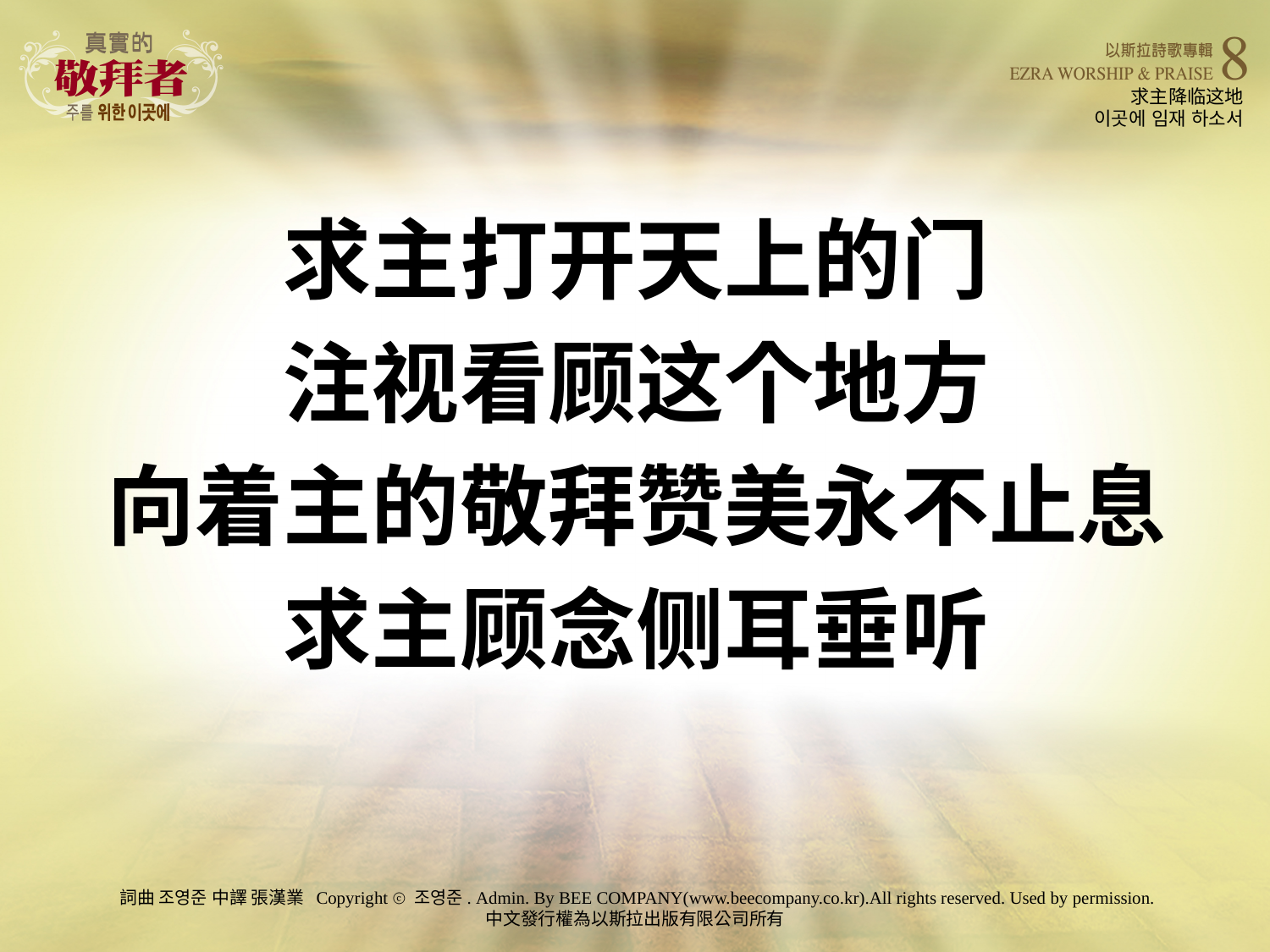

# 求主降临这地 이곳에 임재 하소서
求主打开天上的门
注视看顾这个地方
向着主的敬拜赞美永不止息
求主顾念侧耳垂听
詞曲 조영준 中譯 張漢業  Copyright ⓒ 조영준. Admin. By BEE COMPANY(www.beecompany.co.kr).All rights reserved. Used by permission.
中文發行權為以斯拉出版有限公司所有